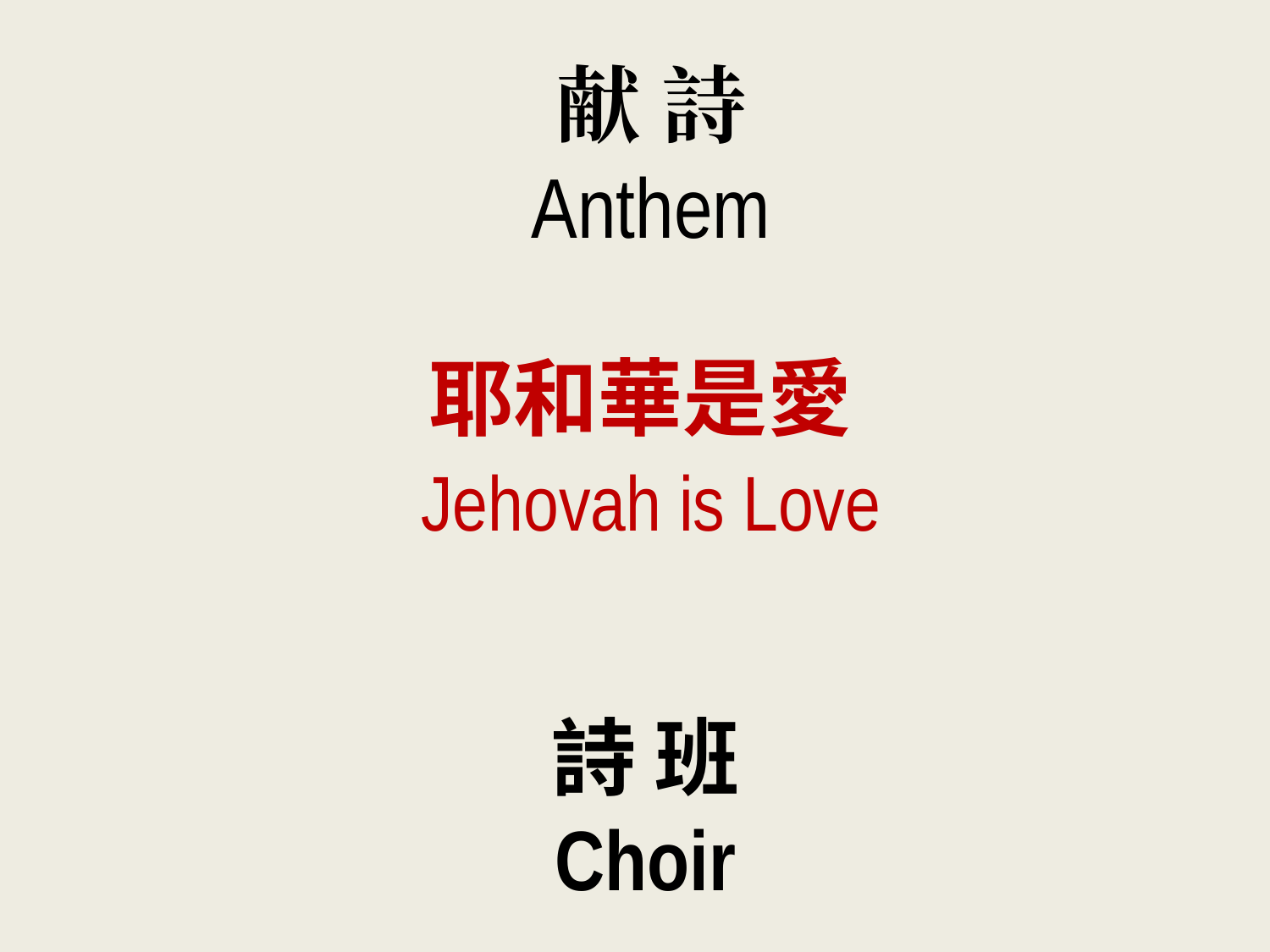

献 詩
Anthem
耶和華是愛
 Jehovah is Love

詩 班
Choir